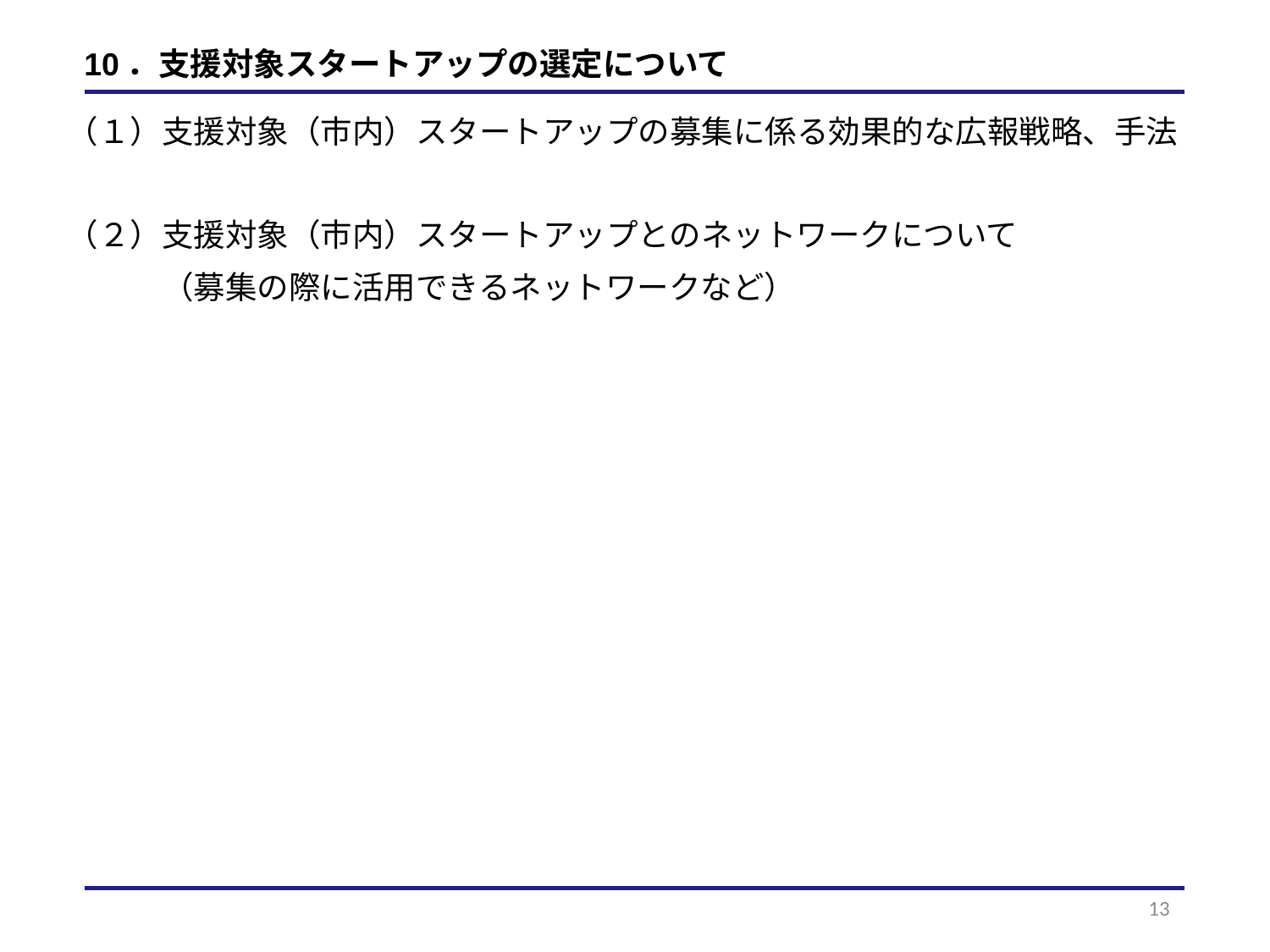

# 10．支援対象スタートアップの選定について
（１）支援対象（市内）スタートアップの募集に係る効果的な広報戦略、手法

（２）支援対象（市内）スタートアップとのネットワークについて
　　　（募集の際に活用できるネットワークなど）

13